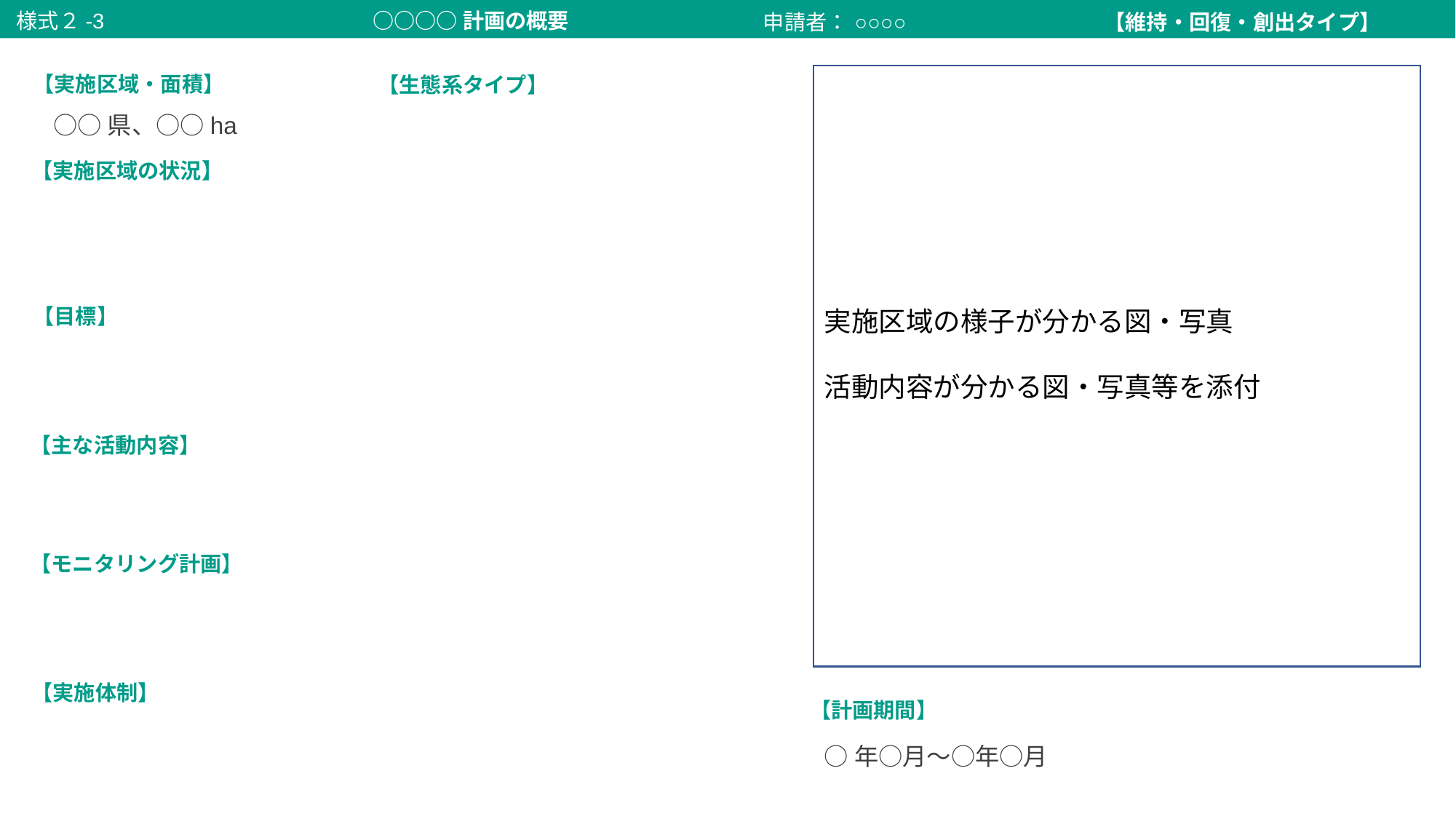

様式２-3
○○○○計画の概要
【維持・回復・創出タイプ】
○○○○
申請者：
実施区域の様子が分かる図・写真

活動内容が分かる図・写真等を添付

【実施区域・面積】
【生態系タイプ】
○○県、○○ha

【実施区域の状況】

【目標】

【主な活動内容】
【モニタリング計画】
【実施体制】
【計画期間】
○年○月～○年○月